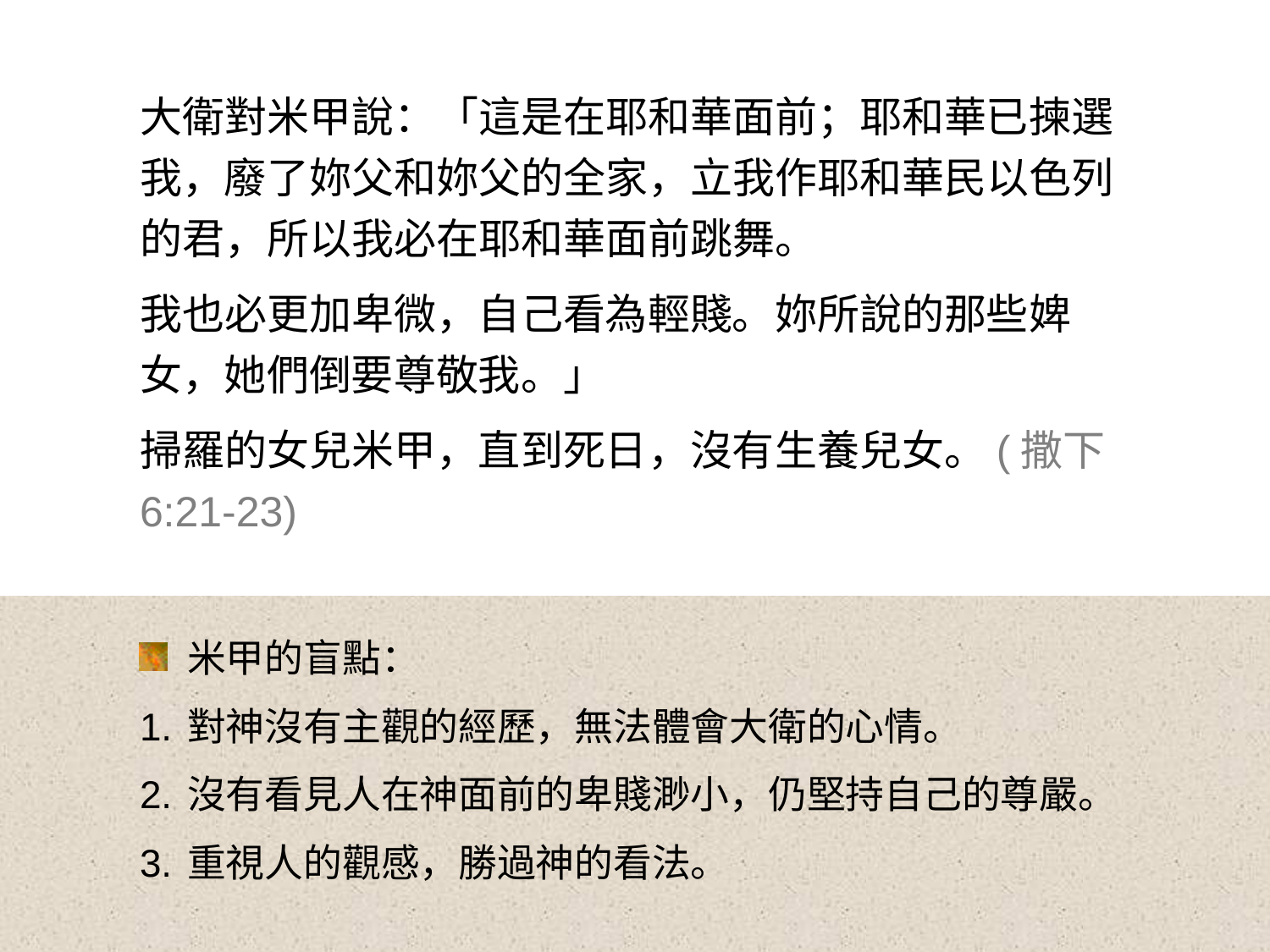

大衛對米甲說：「這是在耶和華面前；耶和華已揀選我，廢了妳父和妳父的全家，立我作耶和華民以色列的君，所以我必在耶和華面前跳舞。
我也必更加卑微，自己看為輕賤。妳所說的那些婢女，她們倒要尊敬我。」
掃羅的女兒米甲，直到死日，沒有生養兒女。(撒下6:21-23)

米甲的盲點：
對神沒有主觀的經歷，無法體會大衛的心情。
沒有看見人在神面前的卑賤渺小，仍堅持自己的尊嚴。
重視人的觀感，勝過神的看法。